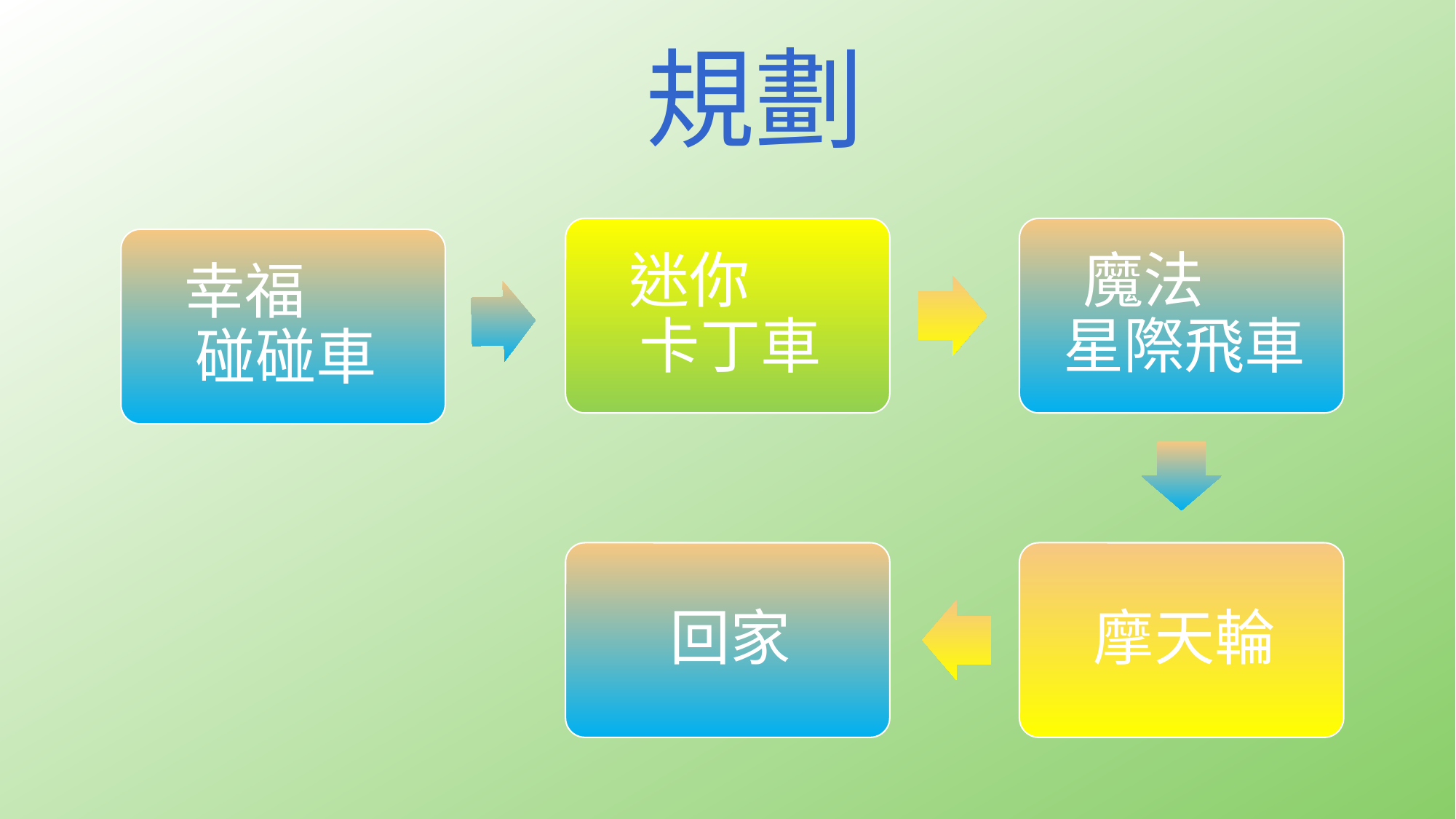

# 規劃
幸福       碰碰車

迷你       卡丁車

魔法       星際飛車

摩天輪

回家